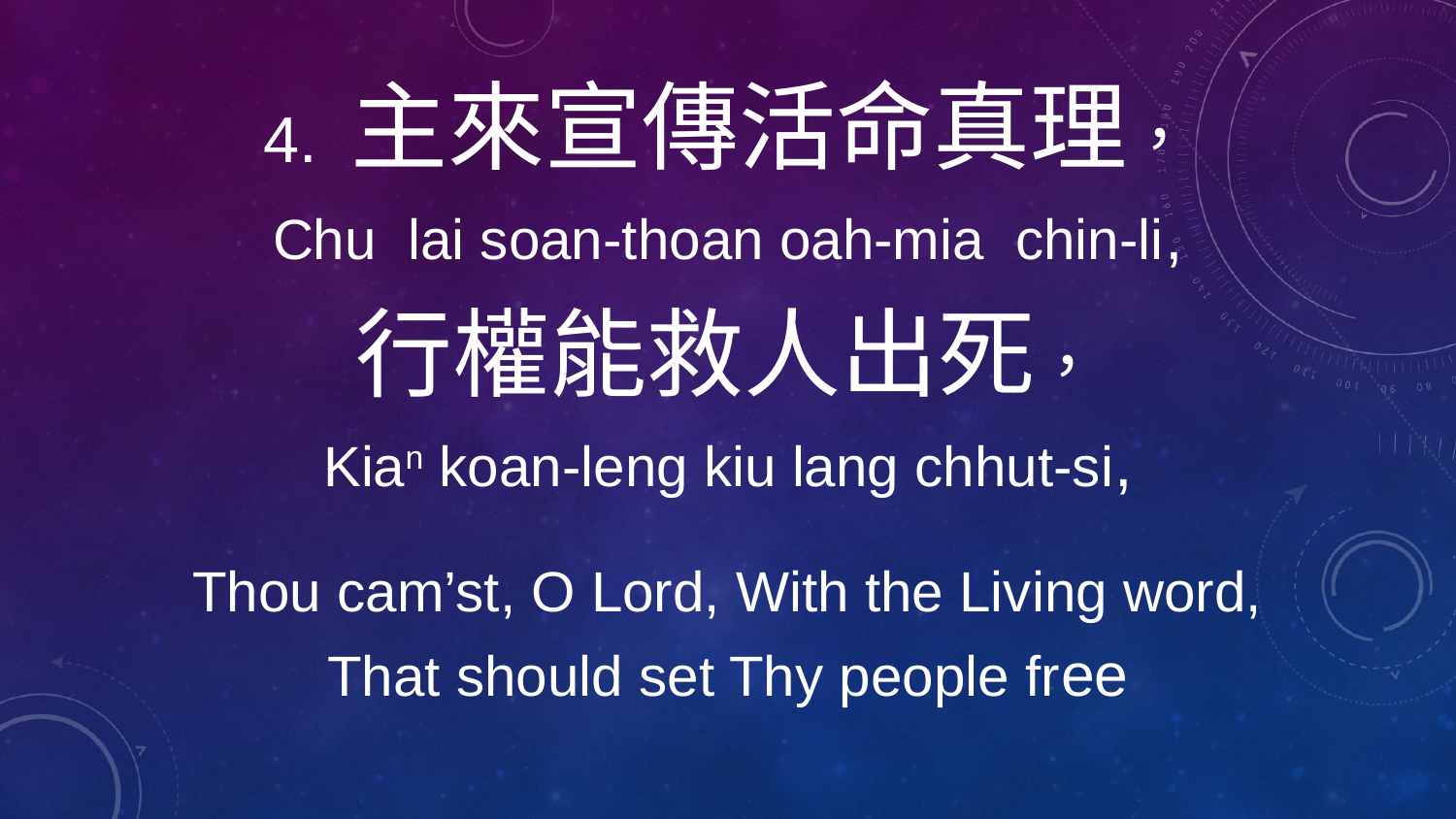

4. 主來宣傳活命真理，
Chu  lai soan-thoan oah-mia  chin-li,
行權能救人出死，
Kian koan-leng kiu lang chhut-si,

Thou cam’st, O Lord, With the Living word,
That should set Thy people free